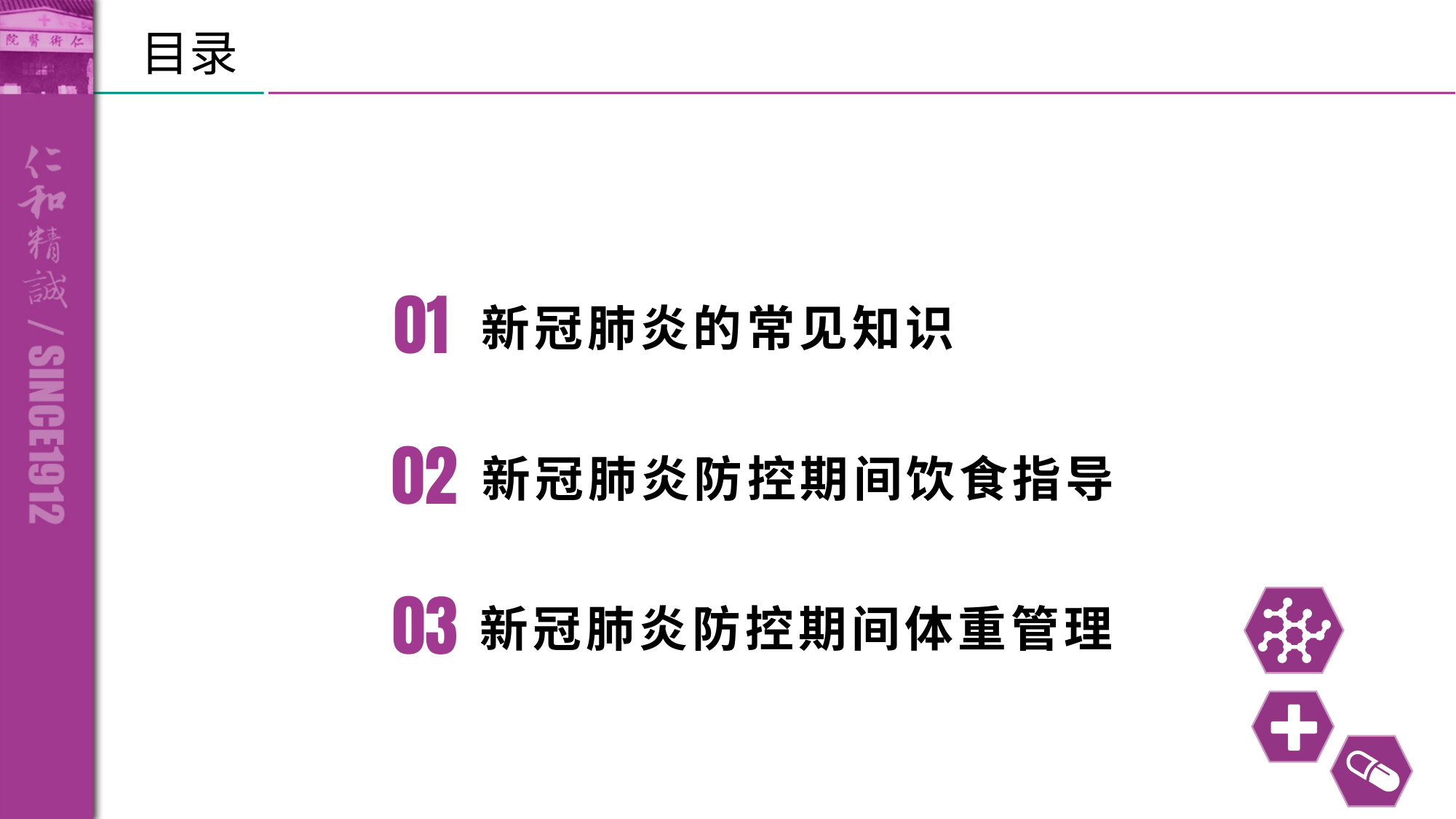

目录
点击添加文本
01
新冠肺炎的常见知识
可行性
点击添加文本
02
新冠肺炎防控期间饮食指导
应急预案
点击添加文本
03
新冠肺炎防控期间体重管理

点击添加文本